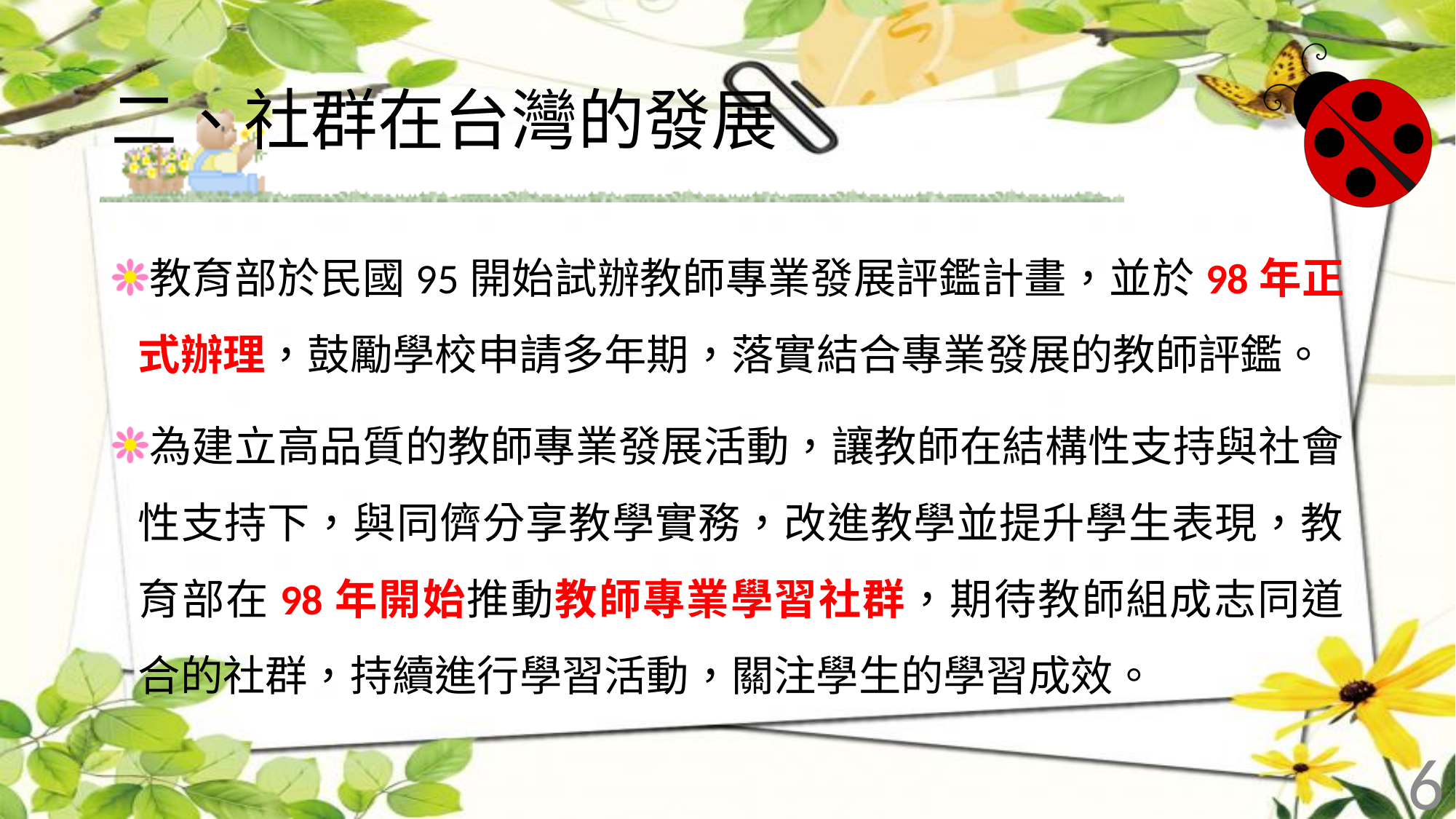

# 二、社群在台灣的發展
教育部於民國95開始試辦教師專業發展評鑑計畫，並於98年正式辦理，鼓勵學校申請多年期，落實結合專業發展的教師評鑑。
為建立高品質的教師專業發展活動，讓教師在結構性支持與社會性支持下，與同儕分享教學實務，改進教學並提升學生表現，教育部在98年開始推動教師專業學習社群，期待教師組成志同道合的社群，持續進行學習活動，關注學生的學習成效。
6